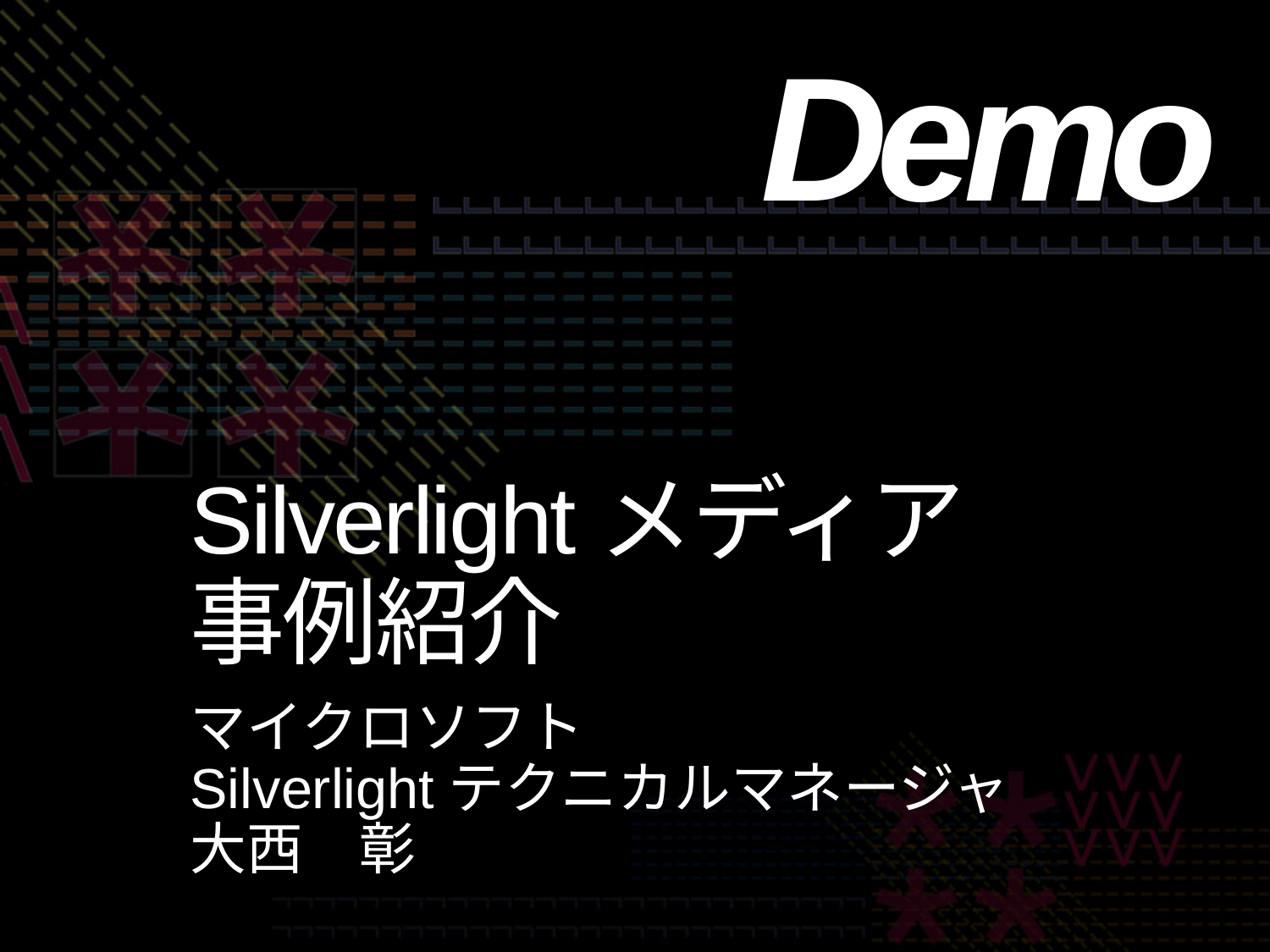

Demo
# Silverlightメディア 事例紹介
マイクロソフト
Silverlightテクニカルマネージャ
大西　彰